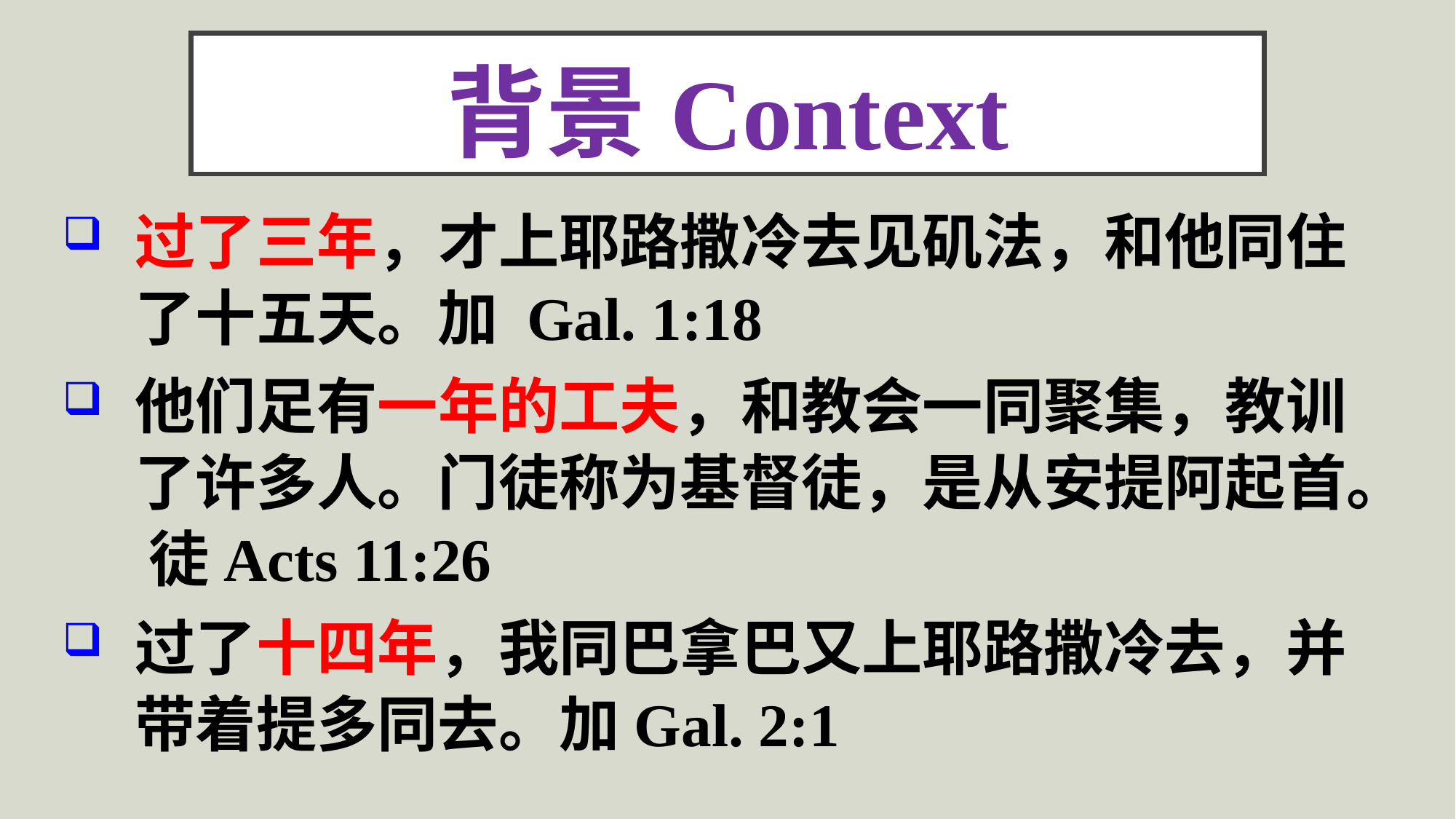

# 背景Context
过了三年，才上耶路撒冷去见矶法，和他同住了十五天。加 Gal. 1:18
他们足有一年的工夫，和教会一同聚集，教训了许多人。门徒称为基督徒，是从安提阿起首。 徒Acts 11:26
过了十四年，我同巴拿巴又上耶路撒冷去，并带着提多同去。加Gal. 2:1